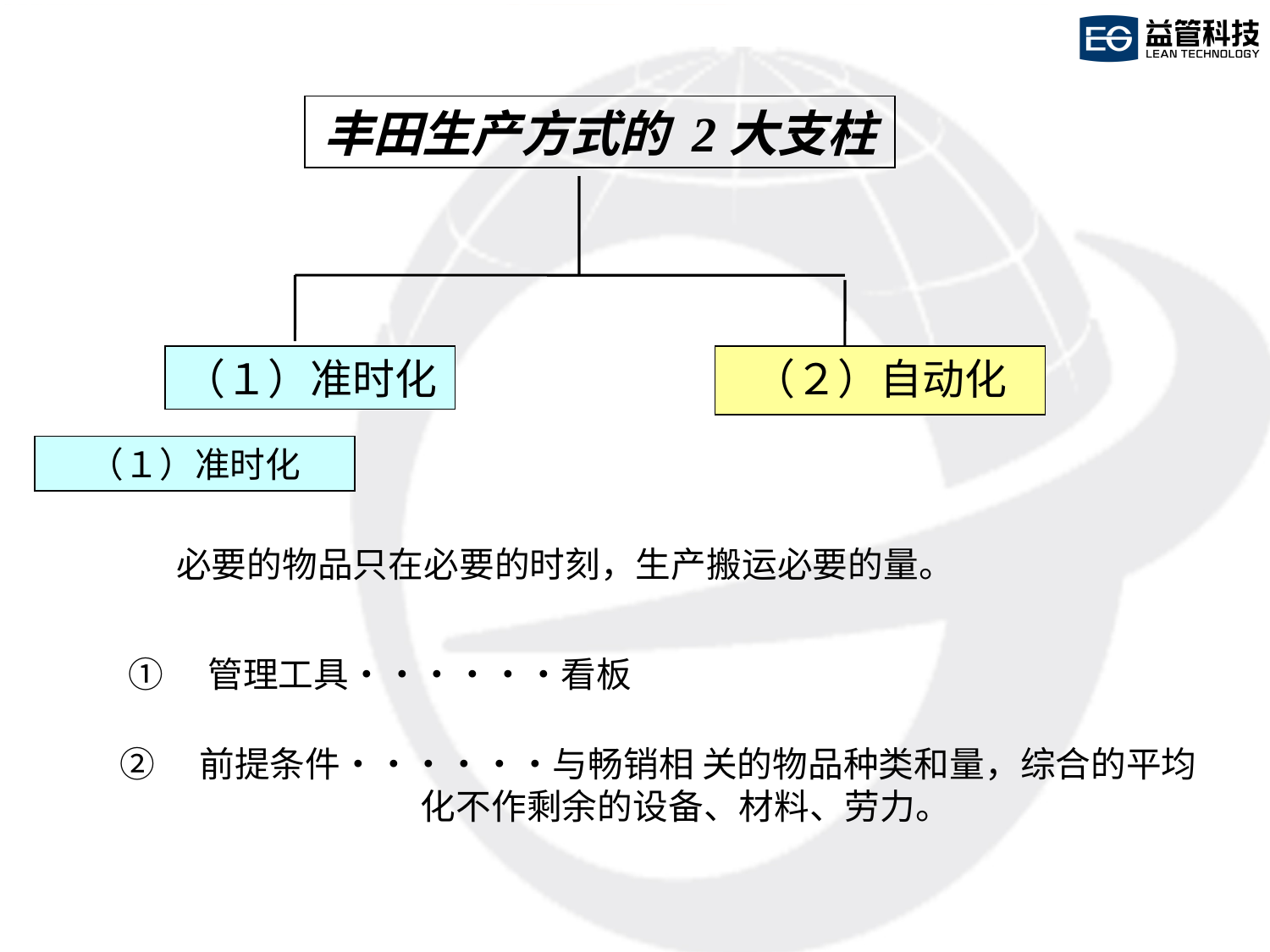

丰田生产方式的 2大支柱

（１）准时化
（２）自动化
（１）准时化
必要的物品只在必要的时刻，生产搬运必要的量。
①　管理工具・・・・・・看板
②　前提条件・・・・・・与畅销相 关的物品种类和量，综合的平均        化不作剩余的设备、材料、劳力。